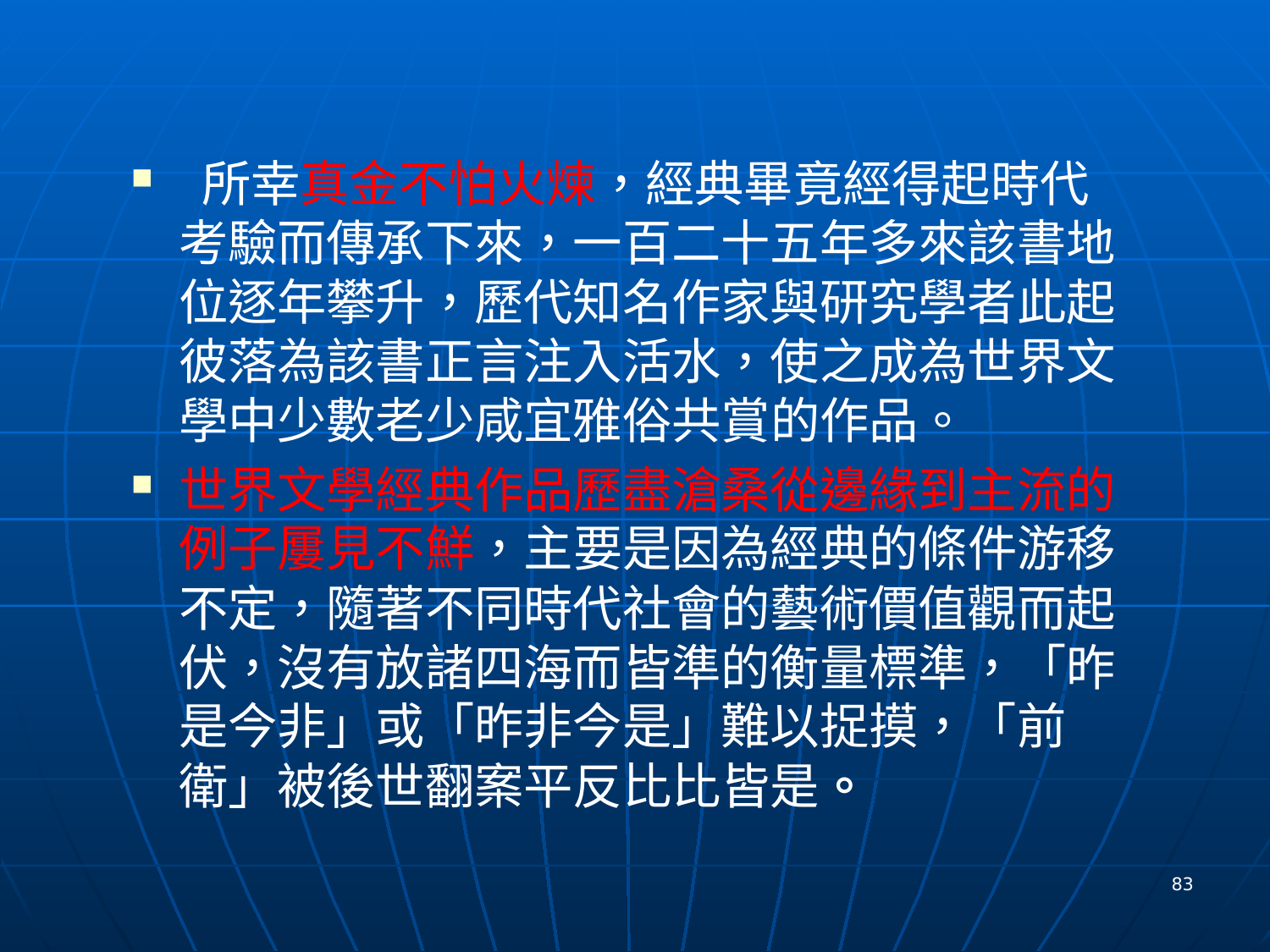

所幸真金不怕火煉，經典畢竟經得起時代考驗而傳承下來，一百二十五年多來該書地位逐年攀升，歷代知名作家與研究學者此起彼落為該書正言注入活水，使之成為世界文學中少數老少咸宜雅俗共賞的作品。
世界文學經典作品歷盡滄桑從邊緣到主流的例子屢見不鮮，主要是因為經典的條件游移不定，隨著不同時代社會的藝術價值觀而起伏，沒有放諸四海而皆準的衡量標準，「昨是今非」或「昨非今是」難以捉摸，「前衛」被後世翻案平反比比皆是。

83